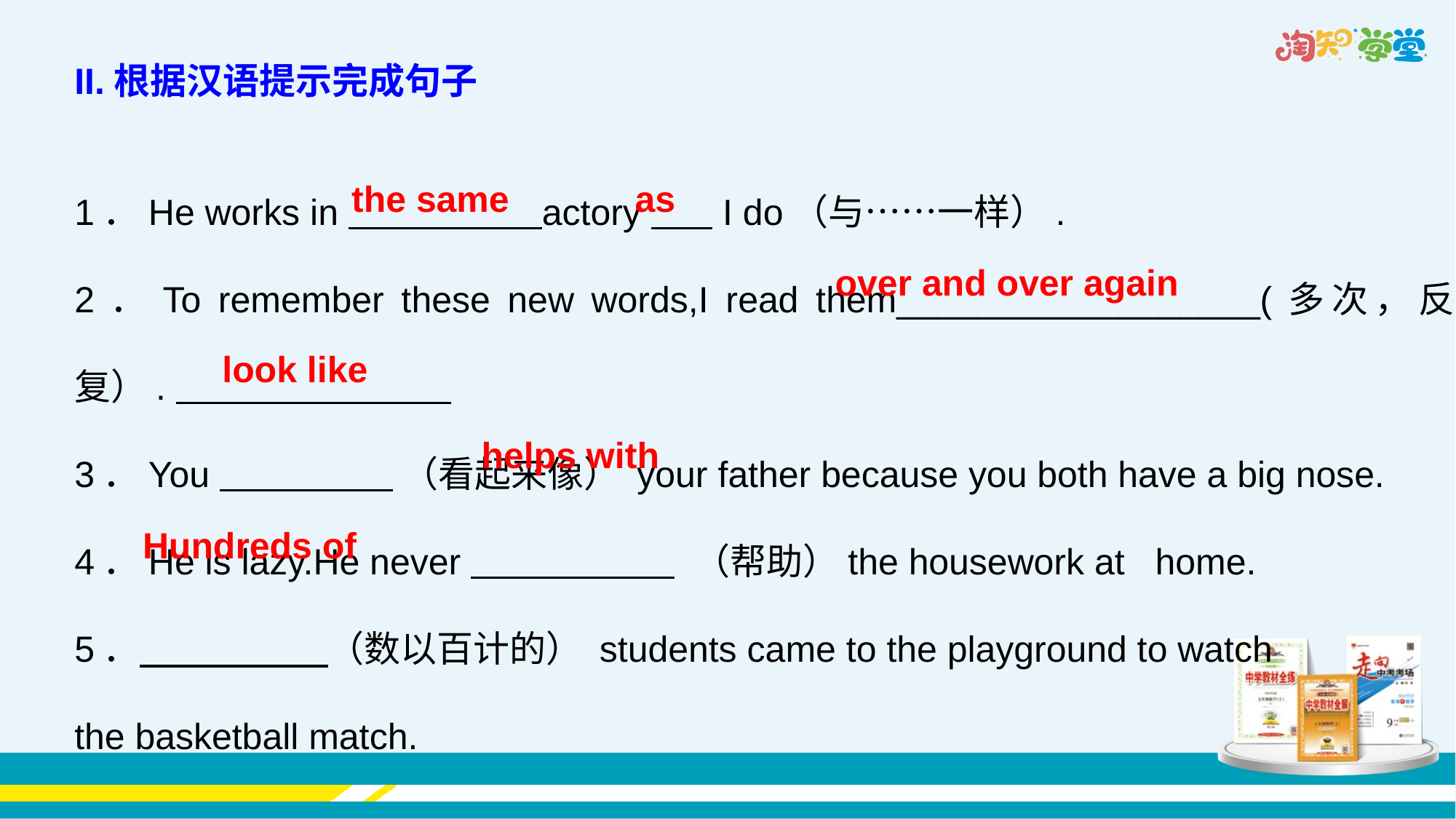

II.根据汉语提示完成句子

1．He works in                    actory        I do（与……一样）.
2．To remember these new words,I read them__________________(多次，反复）.
3．You                  （看起来像） your father because you both have a big nose.
4．He is lazy.He never                      （帮助）the housework at   home.
5．                       （数以百计的） students came to the playground to watch
the basketball match.

the same
as
over and over again
look like
helps with
Hundreds of